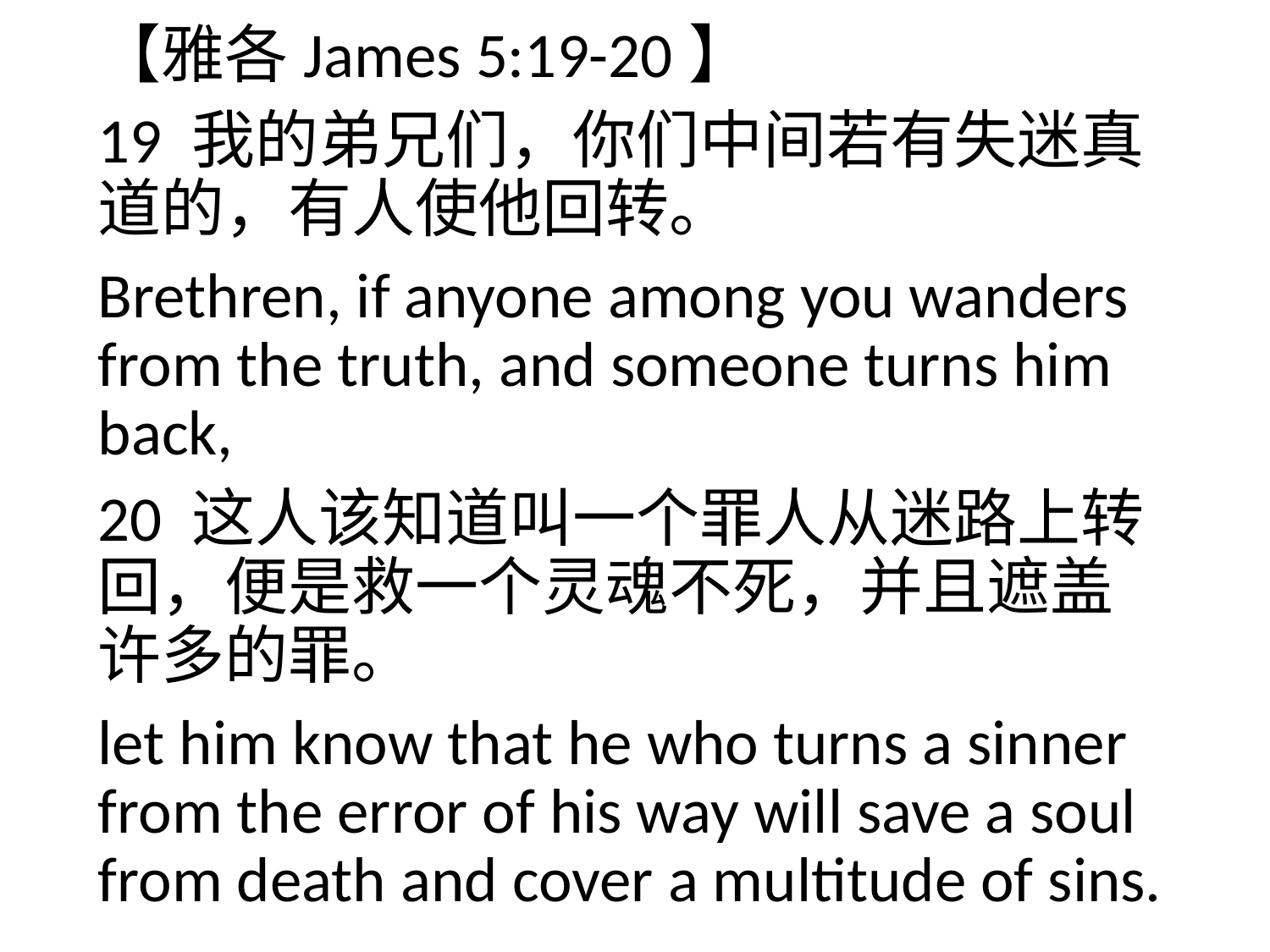

【雅各James 5:19-20】
19 我的弟兄们，你们中间若有失迷真道的，有人使他回转。
Brethren, if anyone among you wanders from the truth, and someone turns him back,
20 这人该知道叫一个罪人从迷路上转回，便是救一个灵魂不死，并且遮盖许多的罪。
let him know that he who turns a sinner from the error of his way will save a soul from death and cover a multitude of sins.